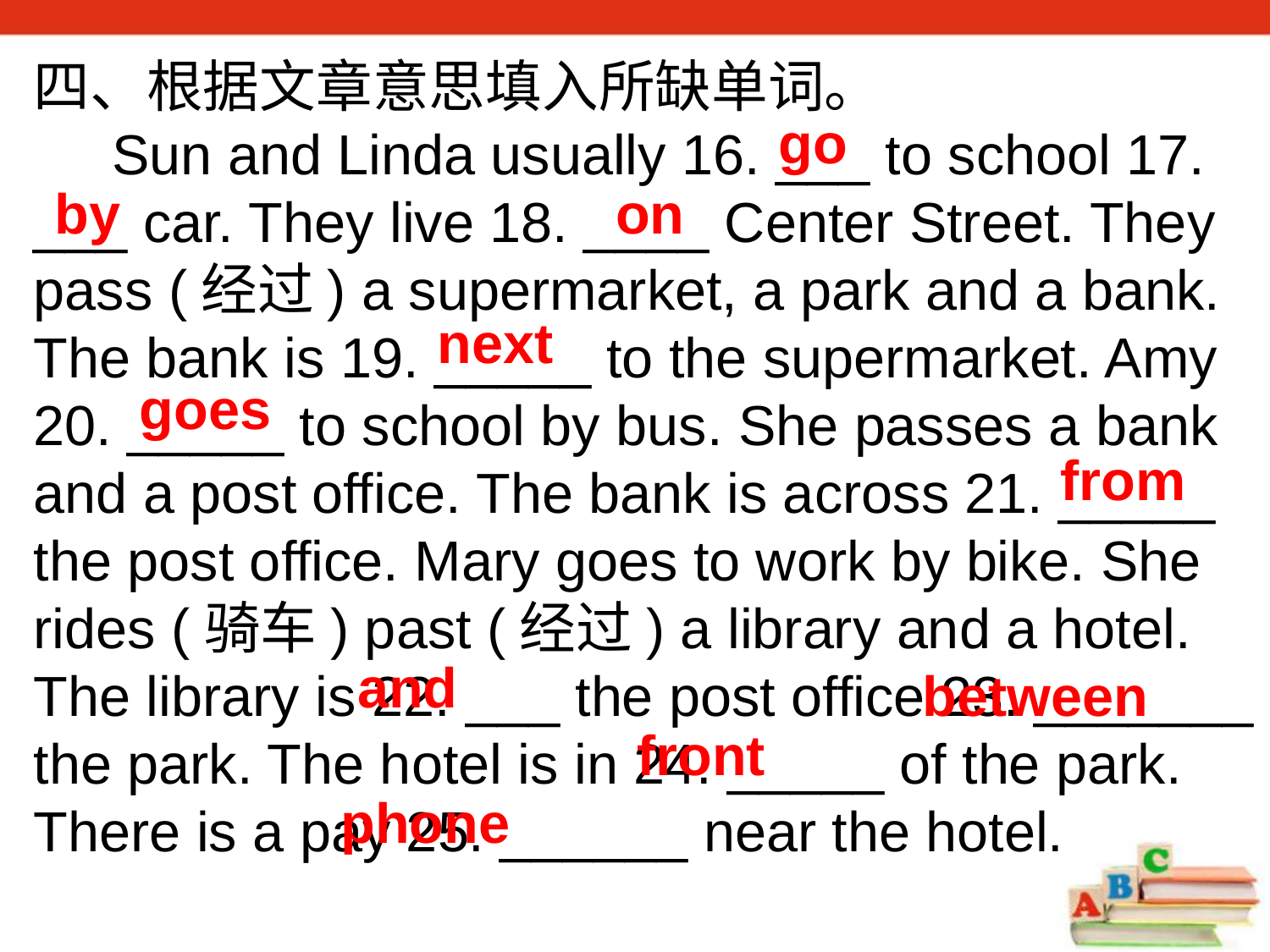

四、根据文章意思填入所缺单词。
     Sun and Linda usually 16. ___ to school 17. ___ car. They live 18. ____ Center Street. They pass (经过) a supermarket, a park and a bank. The bank is 19. _____ to the supermarket. Amy 20. _____ to school by bus. She passes a bank and a post office. The bank is across 21. _____ the post office. Mary goes to work by bike. She rides (骑车) past (经过) a library and a hotel. The library is 22. ___ the post office 23. _______ the park. The hotel is in 24. _____ of the park. There is a pay 25. ______ near the hotel.
go
by
on
next
goes
from
and
between
front
phone